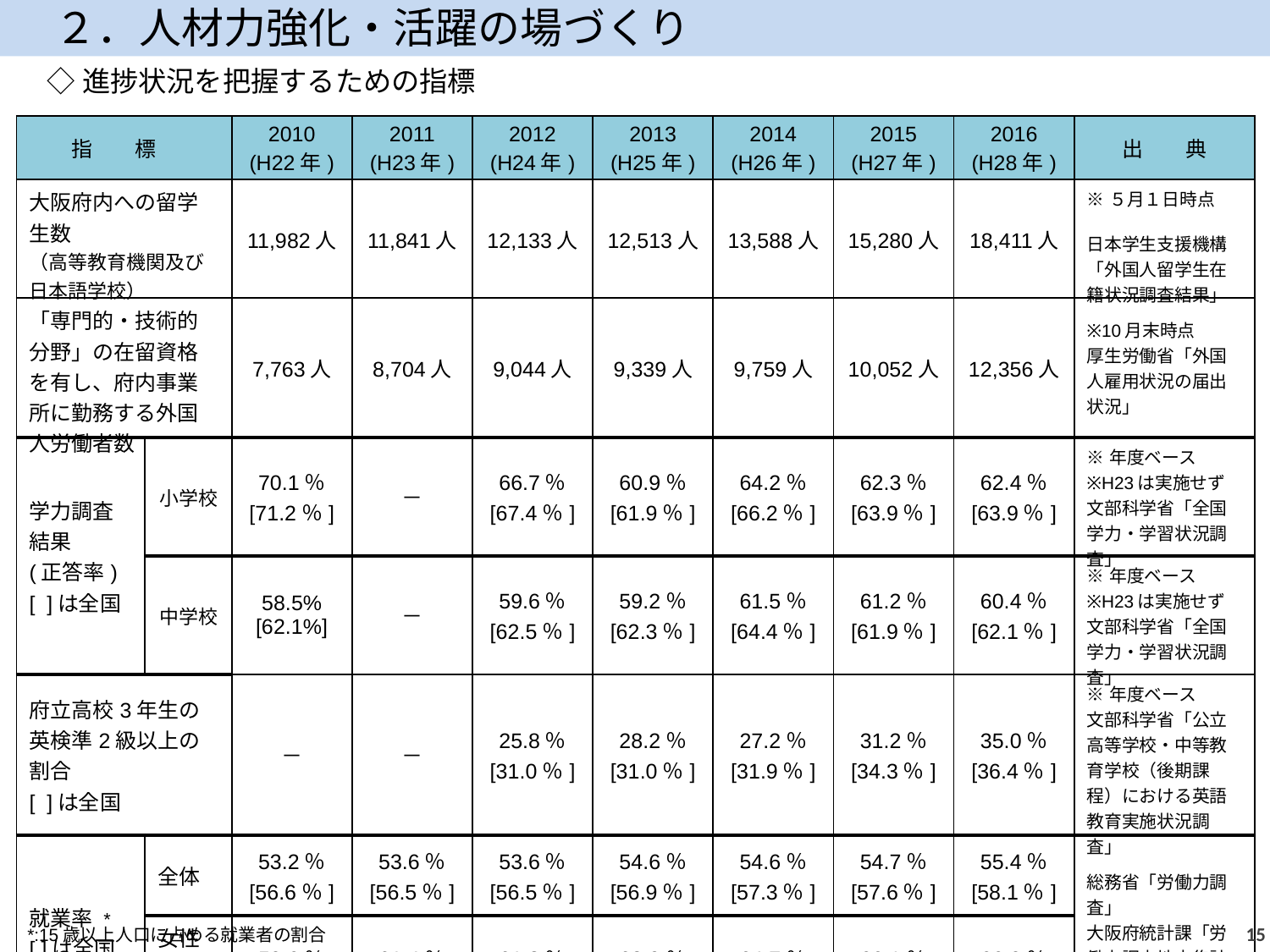

２．人材力強化・活躍の場づくり
◇進捗状況を把握するための指標
| 指　　標 |  | 2010 (H22年) | 2011 (H23年) | 2012 (H24年) | 2013 (H25年) | 2014 (H26年) | 2015 (H27年) | 2016 (H28年) | 出　　典 |
| --- | --- | --- | --- | --- | --- | --- | --- | --- | --- |
| 大阪府内への留学生数 （高等教育機関及び日本語学校） |  | 11,982人 | 11,841人 | 12,133人 | 12,513人 | 13,588人 | 15,280人 | 18,411人 | ※５月１日時点 日本学生支援機構「外国人留学生在籍状況調査結果」 |
| 「専門的・技術的分野」の在留資格を有し、府内事業所に勤務する外国人労働者数 |  | 7,763人 | 8,704人 | 9,044人 | 9,339人 | 9,759人 | 10,052人 | 12,356人 | ※10月末時点 厚生労働省「外国人雇用状況の届出状況」 |
| 学力調査結果 (正答率) [ ]は全国 | 小学校 | 70.1％ [71.2％] | － | 66.7％ [67.4％] | 60.9％ [61.9％] | 64.2％ [66.2％] | 62.3％ [63.9％] | 62.4％ [63.9％] | ※年度ベース ※H23は実施せず 文部科学省「全国学力・学習状況調査」 |
|  | 中学校 | 58.5% [62.1%] | － | 59.6％ [62.5％] | 59.2％ [62.3％] | 61.5％ [64.4％] | 61.2％ [61.9％] | 60.4％ [62.1％] | ※年度ベース ※H23は実施せず 文部科学省「全国学力・学習状況調査」 |
| 府立高校3年生の英検準2級以上の割合 [ ]は全国 |  | － | － | 25.8％ [31.0％] | 28.2％ [31.0％] | 27.2％ [31.9％] | 31.2％ [34.3％] | 35.0％ [36.4％] | ※年度ベース 文部科学省「公立高等学校・中等教育学校（後期課程）における英語教育実施状況調査」 |
| 就業率 \* [ ]は全国 | 全体 | 53.2％ [56.6％] | 53.6％ [56.5％] | 53.6％ [56.5％] | 54.6％ [56.9％] | 54.6％ [57.3％] | 54.7％ [57.6％] | 55.4％ [58.1％] | 総務省「労働力調査」 大阪府統計課「労働力調査地方集計結果（年平均）」 |
|  | 女性 (35～44歳) | 59.6％ [65.2％] | 61.4％ [65.9％] | 61.3％ [66.7％] | 62.9％ [68.6％] | 64.7％ [70.1％] | 66.1％ [71.2％] | 66.9％ [71.8％] |  |
15
*:15歳以上人口に占める就業者の割合